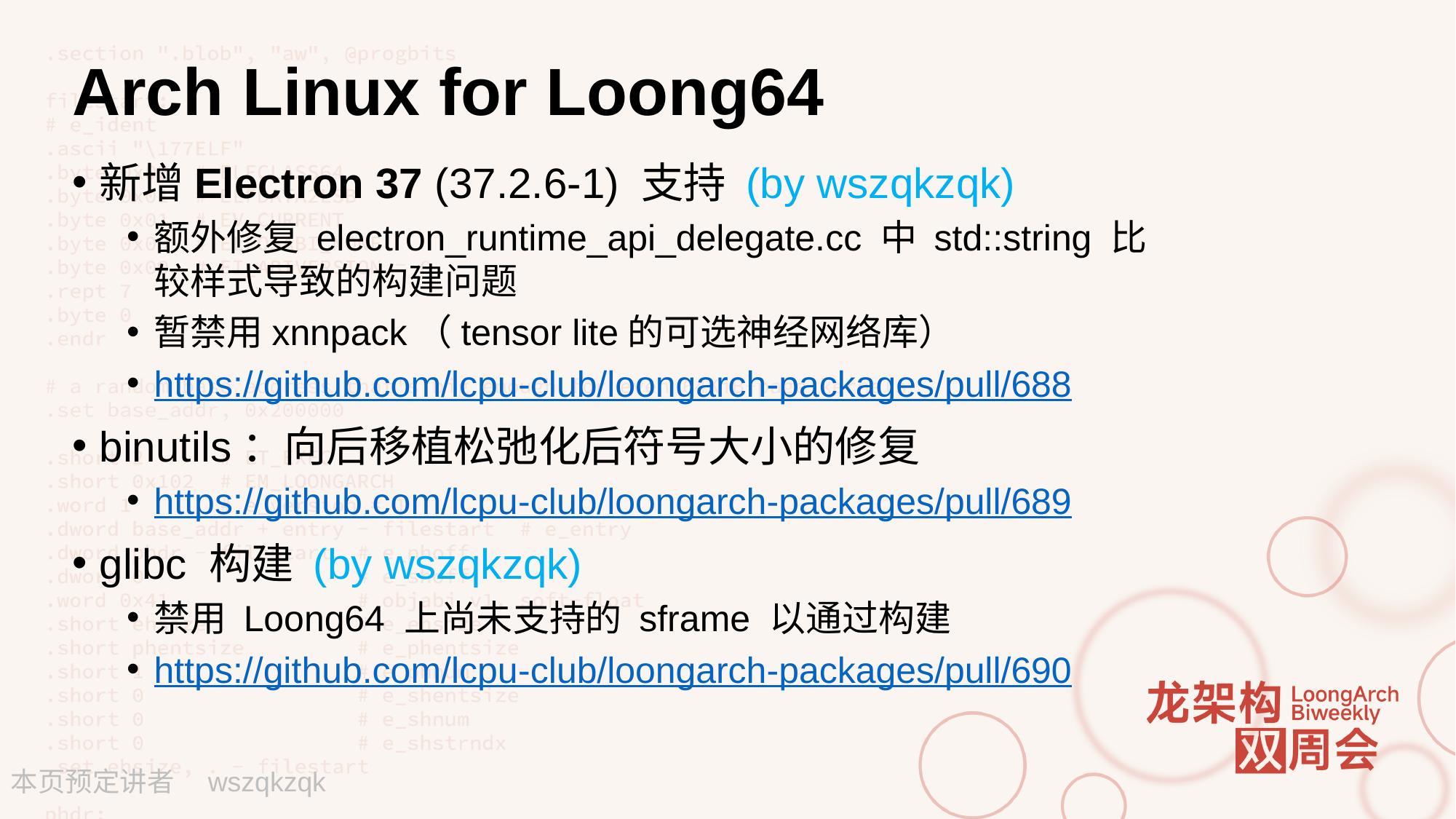

# Arch Linux for Loong64
新增Electron 37 (37.2.6-1) 支持 (by wszqkzqk)
额外修复 electron_runtime_api_delegate.cc 中 std::string 比较样式导致的构建问题
暂禁用xnnpack（tensor lite的可选神经网络库）
https://github.com/lcpu-club/loongarch-packages/pull/688
binutils：向后移植松弛化后符号大小的修复
https://github.com/lcpu-club/loongarch-packages/pull/689
glibc 构建 (by wszqkzqk)
禁用 Loong64 上尚未支持的 sframe 以通过构建
https://github.com/lcpu-club/loongarch-packages/pull/690

wszqkzqk